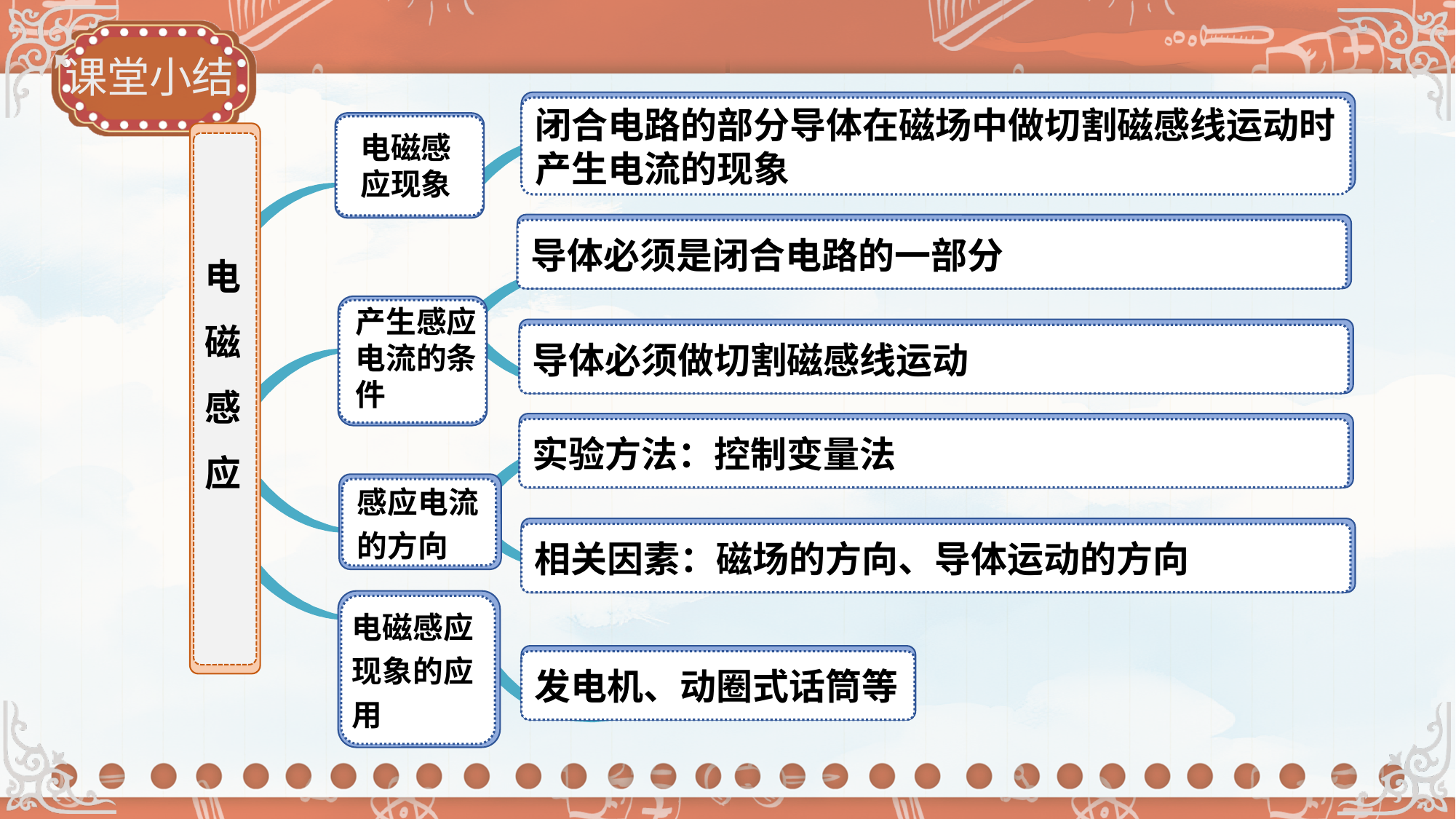

闭合电路的部分导体在磁场中做切割磁感线运动时产生电流的现象

电磁感应现象

导体必须是闭合电路的一部分
电磁感应

产生感应电流的条件

导体必须做切割磁感线运动

实验方法：控制变量法

感应电流的方向

相关因素：磁场的方向、导体运动的方向

电磁感应现象的应用

发电机、动圈式话筒等